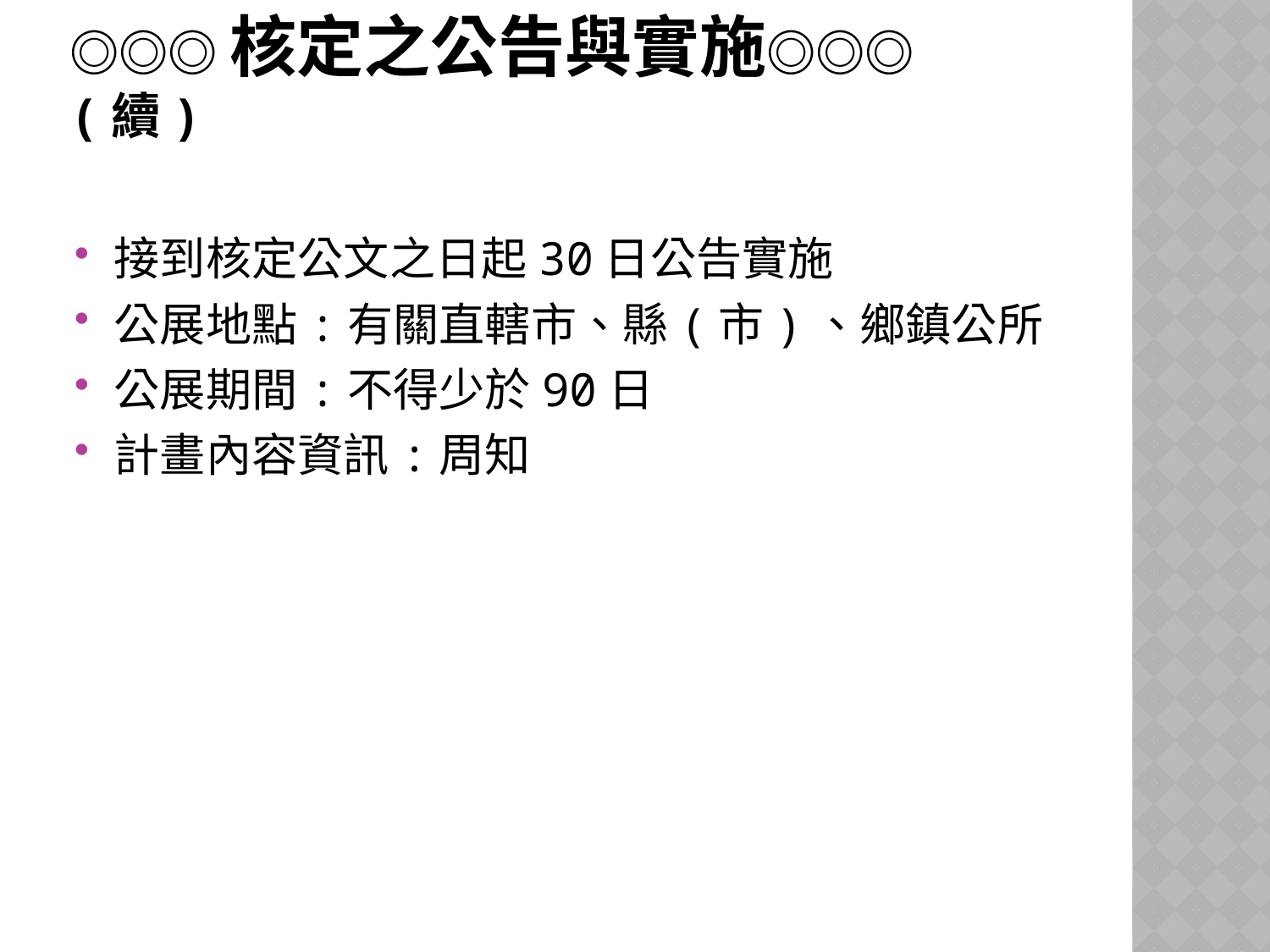

# ◎◎◎核定之公告與實施◎◎◎  (續)
接到核定公文之日起30日公告實施
公展地點:有關直轄市、縣(市)、鄉鎮公所
公展期間:不得少於90日
計畫內容資訊:周知